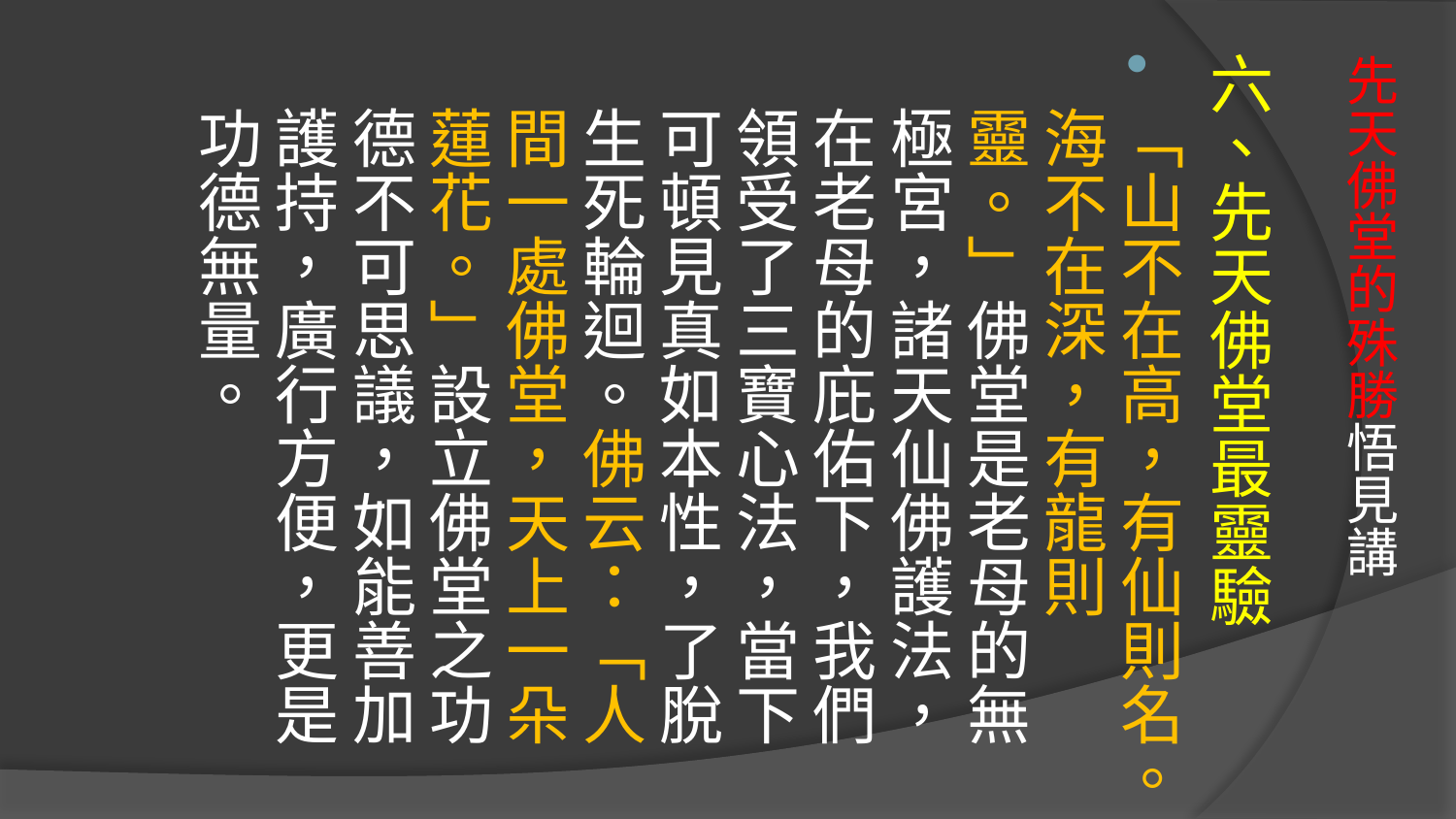

六、先天佛堂最靈驗
「山不在高，有仙則名。海不在深，有龍則靈。」佛堂是老母的無極宮，諸天仙佛護法，在老母的庇佑下，我們領受了三寶心法，當下可頓見真如本性，了脫生死輪迴。佛云：「人間一處佛堂，天上一朵蓮花。」設立佛堂之功德不可思議，如能善加護持，廣行方便，更是功德無量。

# 先天佛堂的殊勝悟見講